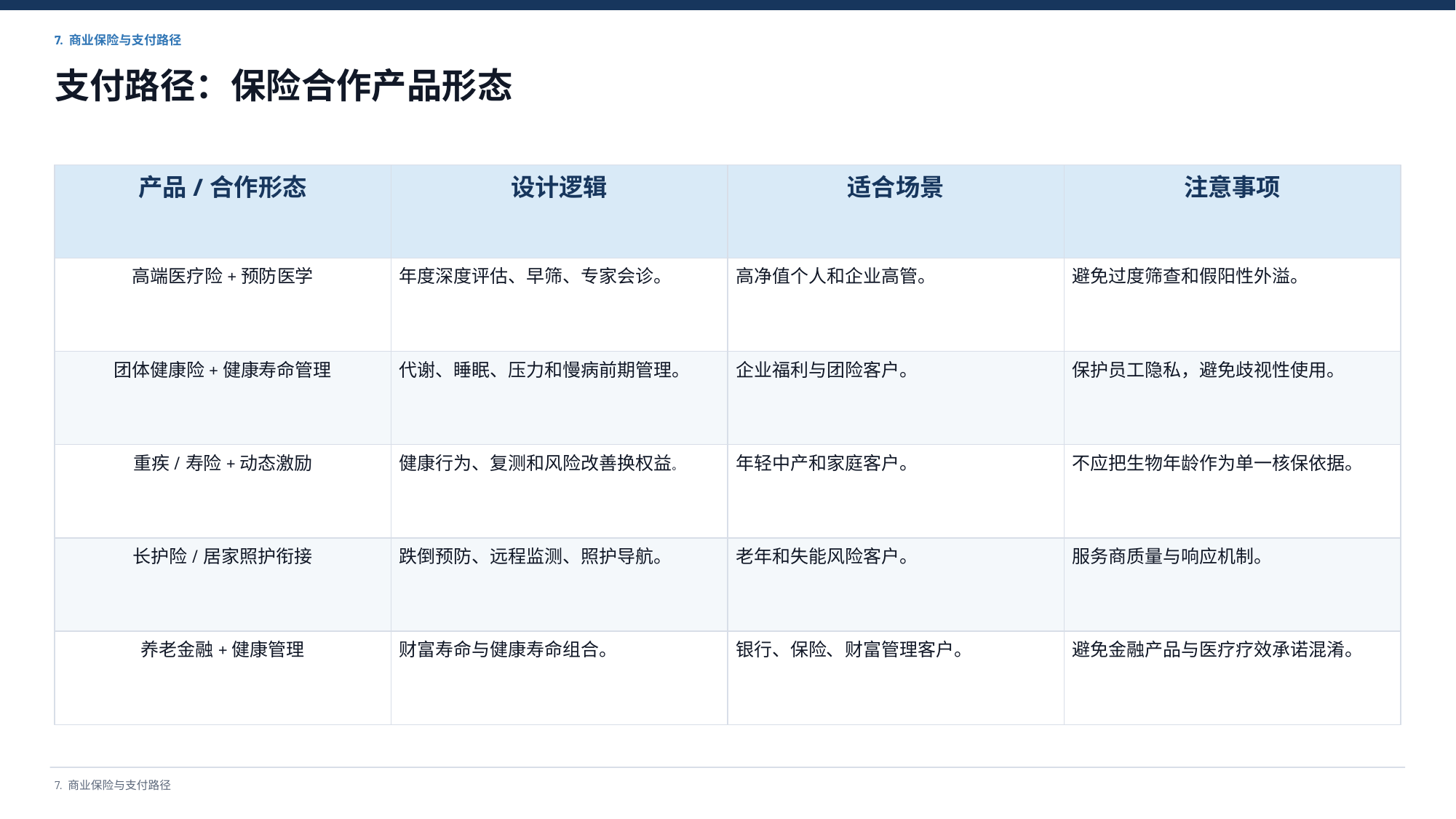

7. 商业保险与支付路径
支付路径：保险合作产品形态

产品/合作形态
设计逻辑
适合场景
注意事项

高端医疗险+预防医学
年度深度评估、早筛、专家会诊。
高净值个人和企业高管。
避免过度筛查和假阳性外溢。

团体健康险+健康寿命管理
代谢、睡眠、压力和慢病前期管理。
企业福利与团险客户。
保护员工隐私，避免歧视性使用。

重疾/寿险+动态激励
健康行为、复测和风险改善换权益。
年轻中产和家庭客户。
不应把生物年龄作为单一核保依据。

长护险/居家照护衔接
跌倒预防、远程监测、照护导航。
老年和失能风险客户。
服务商质量与响应机制。

养老金融+健康管理
财富寿命与健康寿命组合。
银行、保险、财富管理客户。
避免金融产品与医疗疗效承诺混淆。

7. 商业保险与支付路径